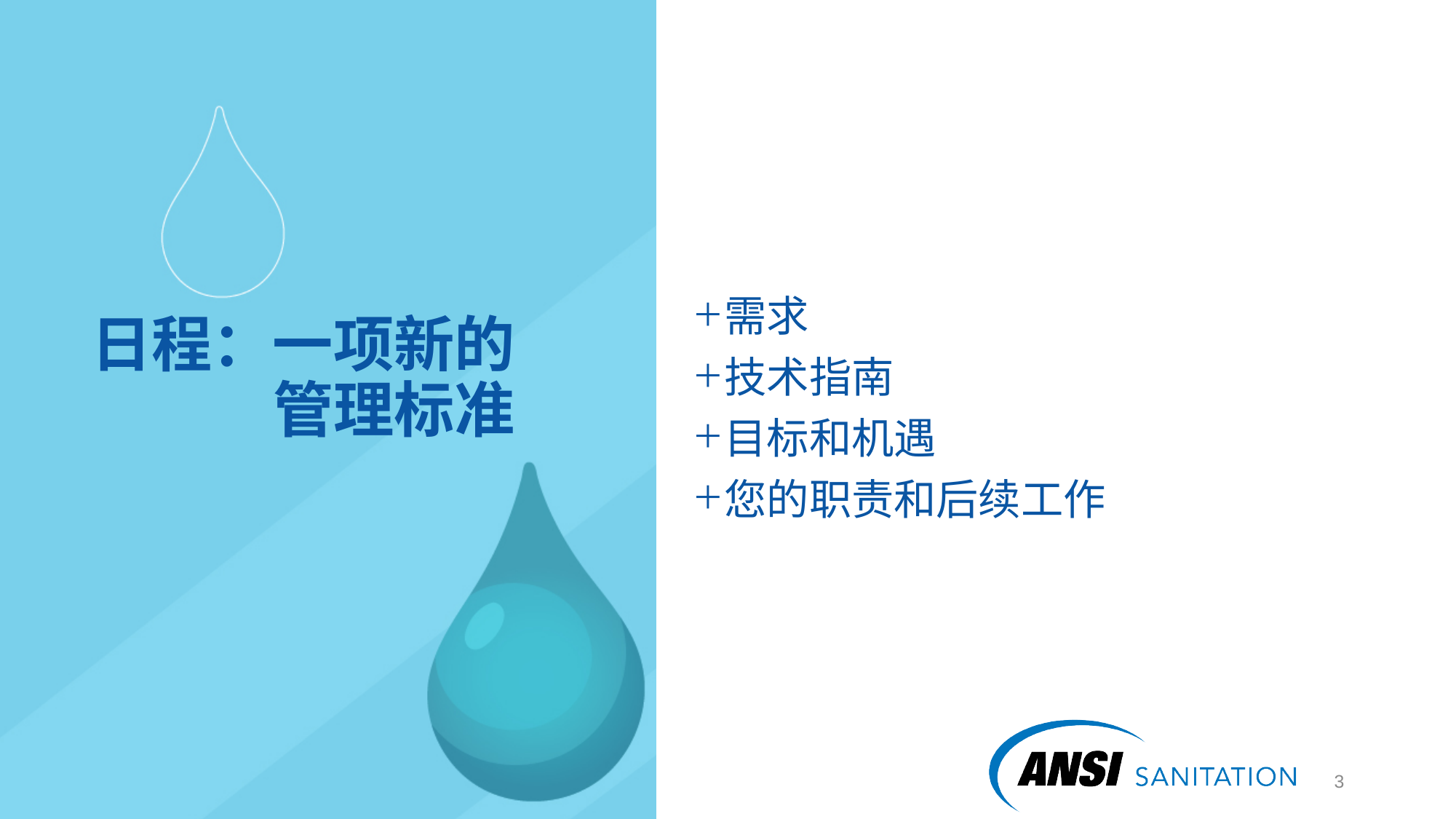

需求
技术指南
目标和机遇
您的职责和后续工作
# 日程：一项新的管理标准
3